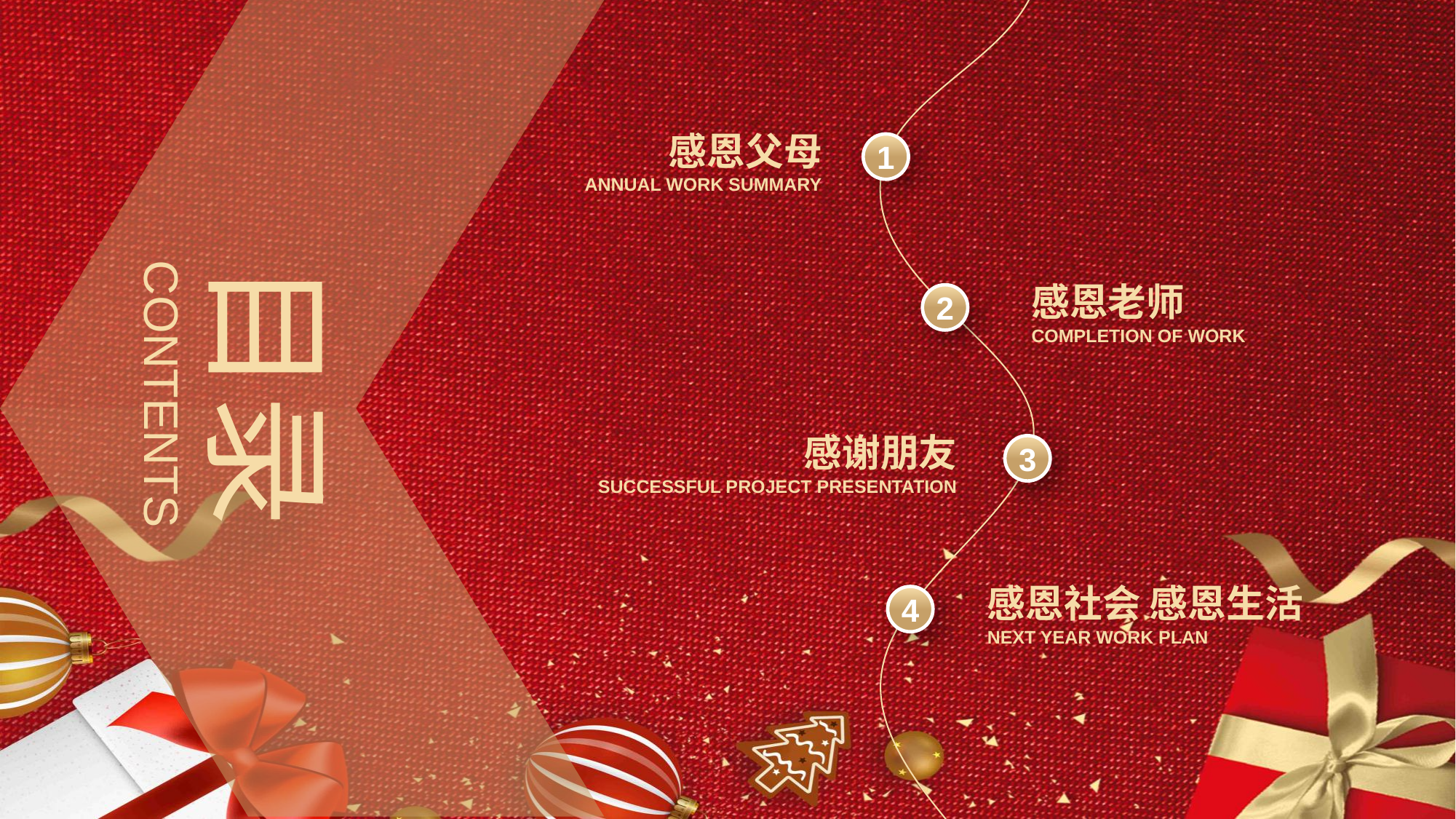

感恩父母
ANNUAL WORK SUMMARY
1

目录
感恩老师
COMPLETION OF WORK
2
CONTENTS
感谢朋友
SUCCESSFUL PROJECT PRESENTATION
3
感恩社会 感恩生活
NEXT YEAR WORK PLAN
4